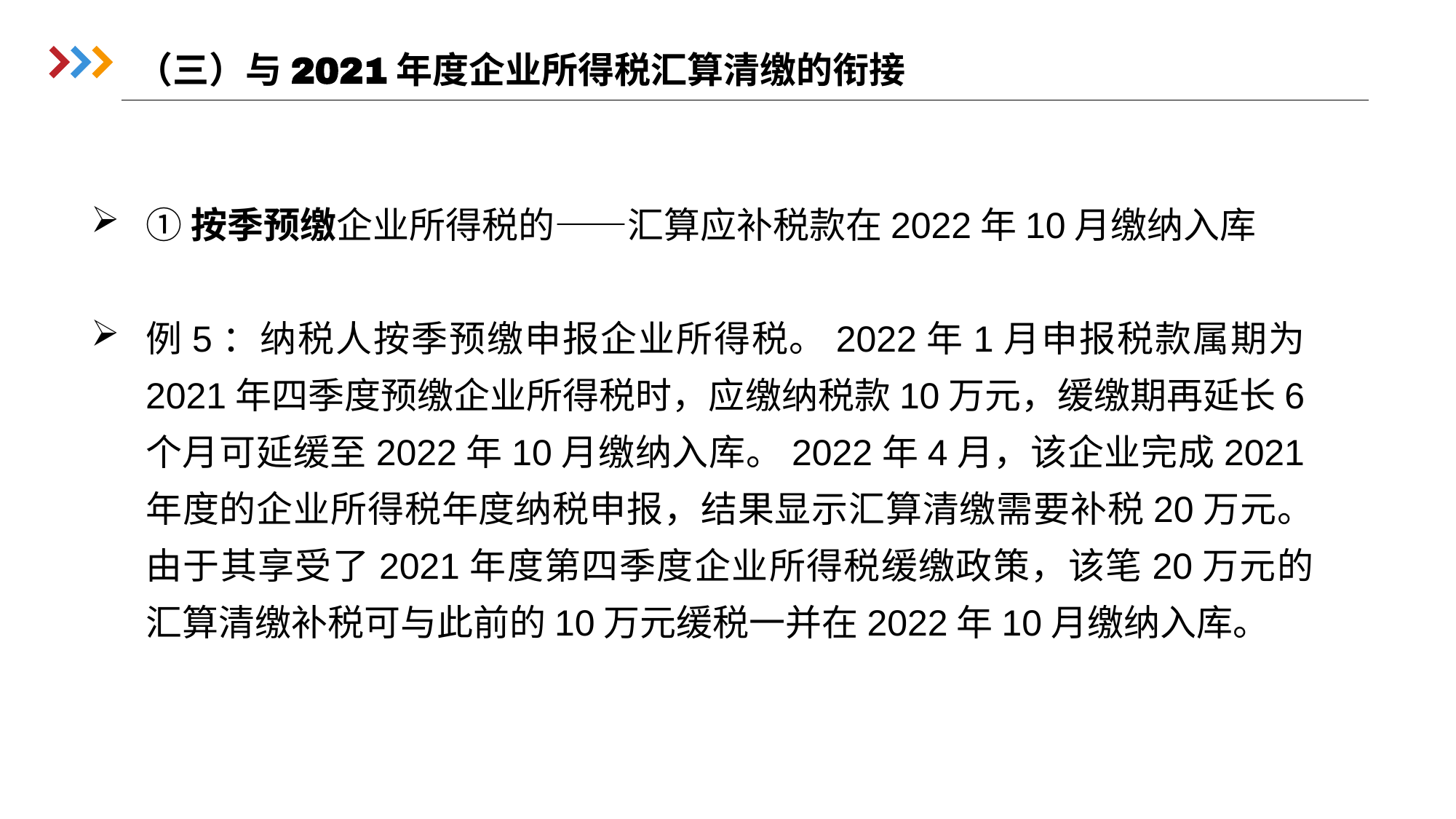

（三）与2021年度企业所得税汇算清缴的衔接

①按季预缴企业所得税的——汇算应补税款在2022年10月缴纳入库

例5：纳税人按季预缴申报企业所得税。2022年1月申报税款属期为2021年四季度预缴企业所得税时，应缴纳税款10万元，缓缴期再延长6个月可延缓至2022年10月缴纳入库。2022年4月，该企业完成2021年度的企业所得税年度纳税申报，结果显示汇算清缴需要补税20万元。由于其享受了2021年度第四季度企业所得税缓缴政策，该笔20万元的汇算清缴补税可与此前的10万元缓税一并在2022年10月缴纳入库。